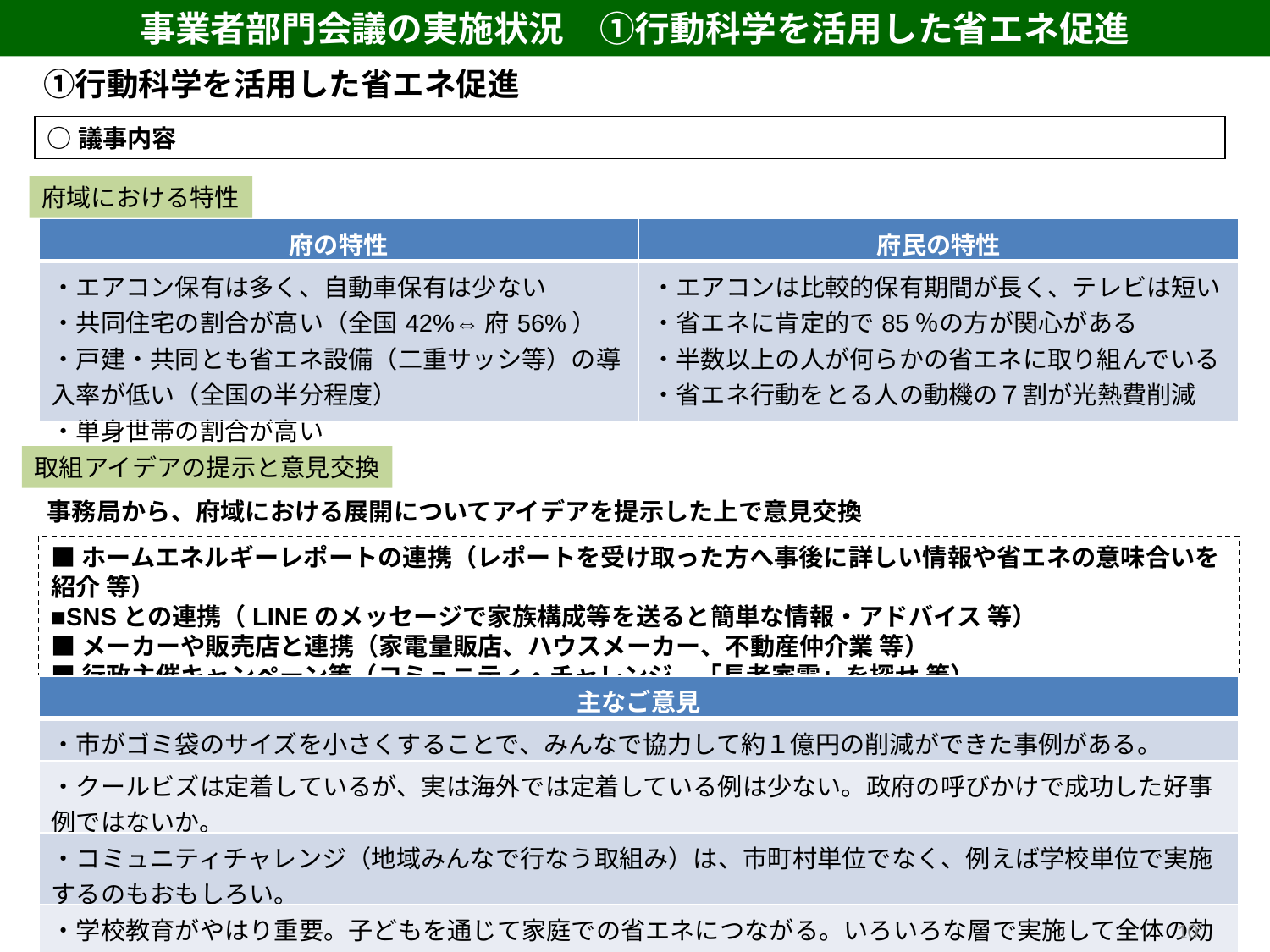

事業者部門会議の実施状況　①行動科学を活用した省エネ促進
　①行動科学を活用した省エネ促進
○議事内容
府域における特性
| 府の特性 | 府民の特性 |
| --- | --- |
| ・エアコン保有は多く、自動車保有は少ない ・共同住宅の割合が高い（全国42%⇔府56%） ・戸建・共同とも省エネ設備（二重サッシ等）の導入率が低い（全国の半分程度） ・単身世帯の割合が高い | ・エアコンは比較的保有期間が長く、テレビは短い ・省エネに肯定的で85％の方が関心がある ・半数以上の人が何らかの省エネに取り組んでいる ・省エネ行動をとる人の動機の７割が光熱費削減 |
取組アイデアの提示と意見交換
事務局から、府域における展開についてアイデアを提示した上で意見交換
■ホームエネルギーレポートの連携（レポートを受け取った方へ事後に詳しい情報や省エネの意味合いを紹介 等）
■SNSとの連携（LINEのメッセージで家族構成等を送ると簡単な情報・アドバイス 等）
■メーカーや販売店と連携（家電量販店、ハウスメーカー、不動産仲介業 等）
■行政主催キャンペーン等（コミュニティ・チャレンジ、「長老家電」を探せ 等）
| 主なご意見 |
| --- |
| ・市がゴミ袋のサイズを小さくすることで、みんなで協力して約１億円の削減ができた事例がある。 |
| ・クールビズは定着しているが、実は海外では定着している例は少ない。政府の呼びかけで成功した好事例ではないか。 |
| ・コミュニティチャレンジ（地域みんなで行なう取組み）は、市町村単位でなく、例えば学校単位で実施するのもおもしろい。 |
| ・学校教育がやはり重要。子どもを通じて家庭での省エネにつながる。いろいろな層で実施して全体の効果を見るのも良い。 |
| ・空調が効き過ぎている飲食店が多い。客の声をフィードバックできれば満足度も上がり省エネにもなるのではないか。 |
10